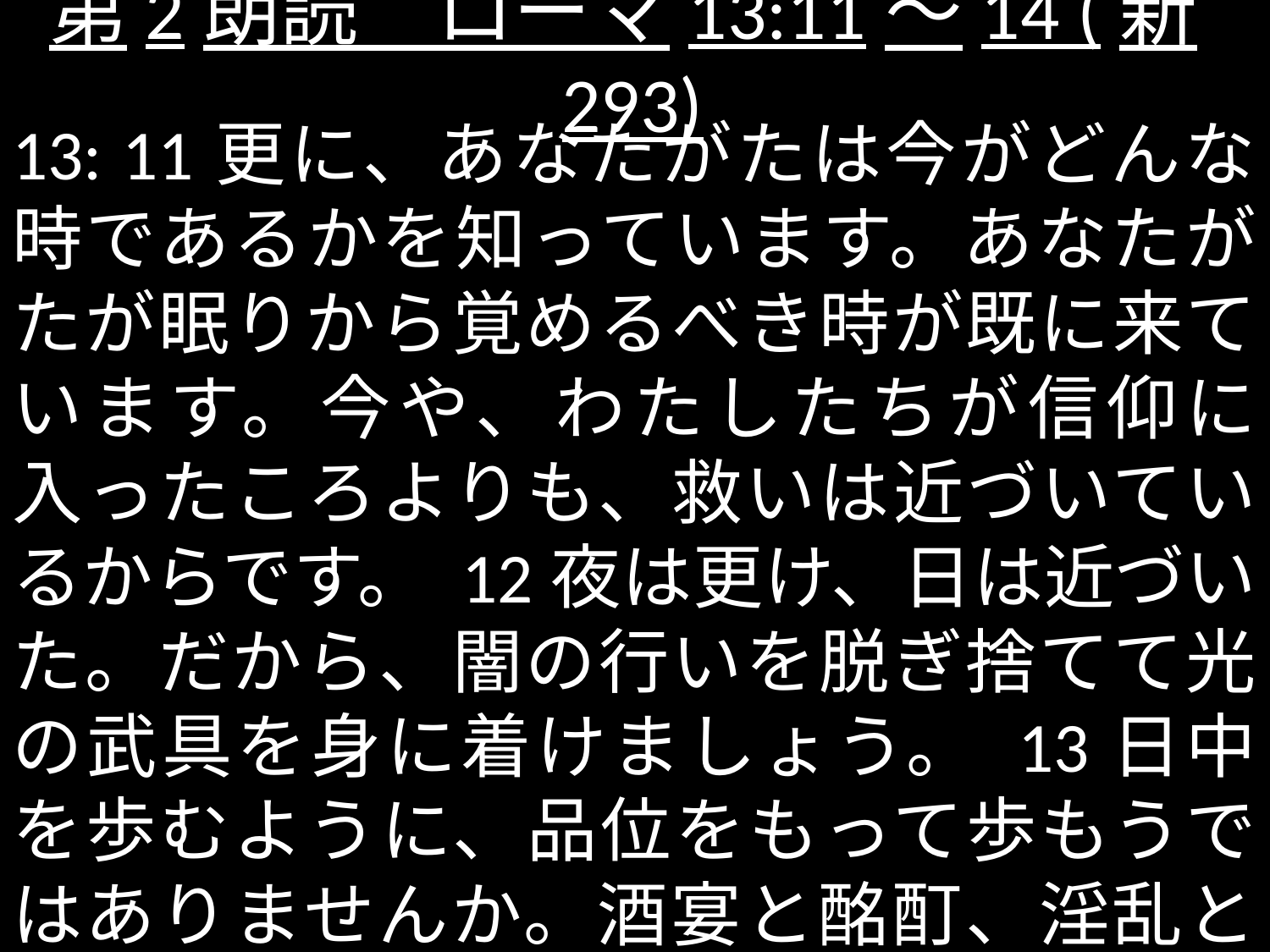

# 第2朗読　ローマ13:11～14 (新293)
13: 11更に、あなたがたは今がどんな時であるかを知っています。あなたがたが眠りから覚めるべき時が既に来ています。今や、わたしたちが信仰に入ったころよりも、救いは近づいているからです。 12夜は更け、日は近づいた。だから、闇の行いを脱ぎ捨てて光の武具を身に着けましょう。 13日中を歩むように、品位をもって歩もうではありませんか。酒宴と酩酊、淫乱と好色、争いとねたみを捨て、